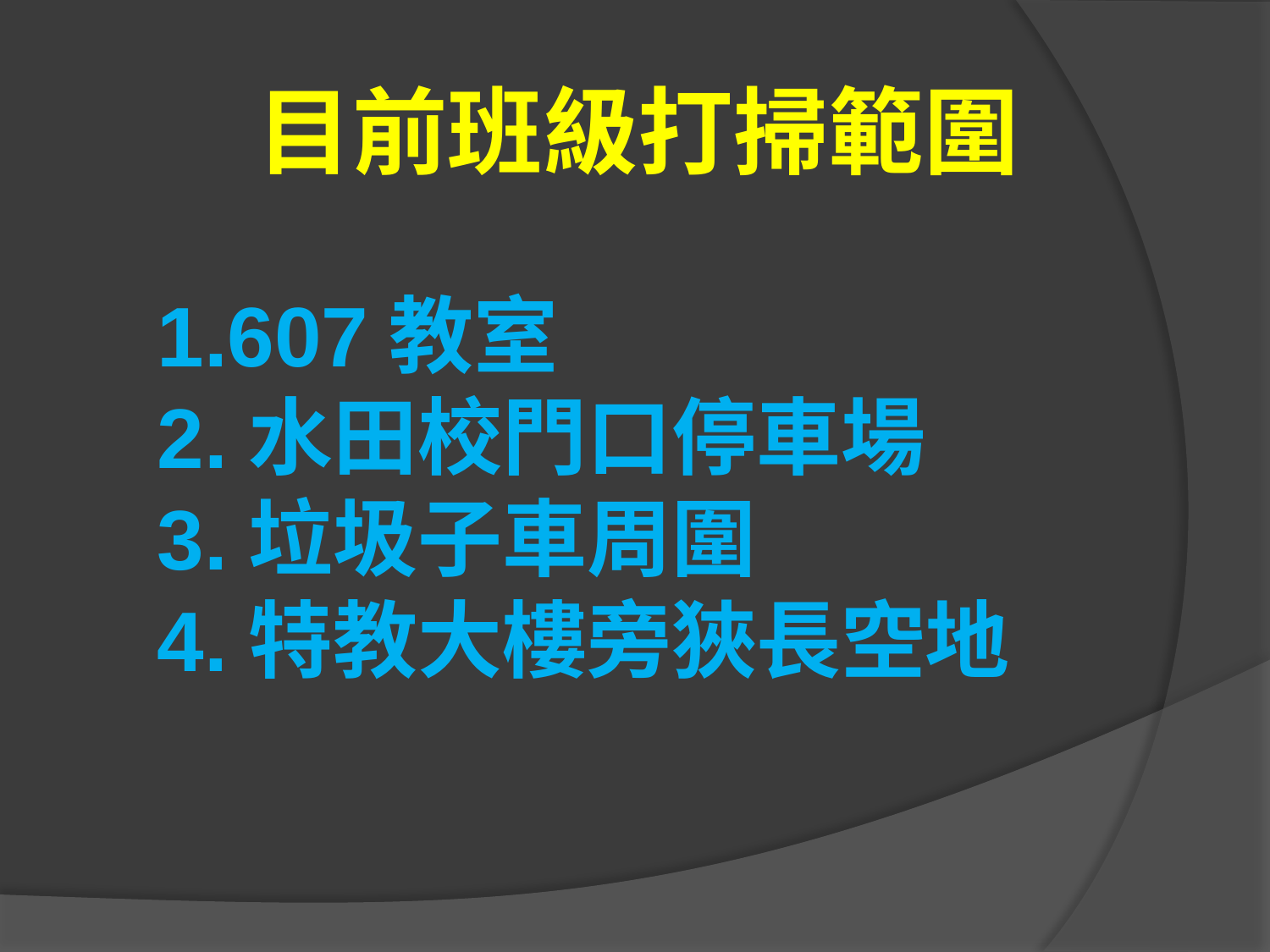

目前班級打掃範圍
1.607教室
2.水田校門口停車場
3.垃圾子車周圍
4.特教大樓旁狹長空地